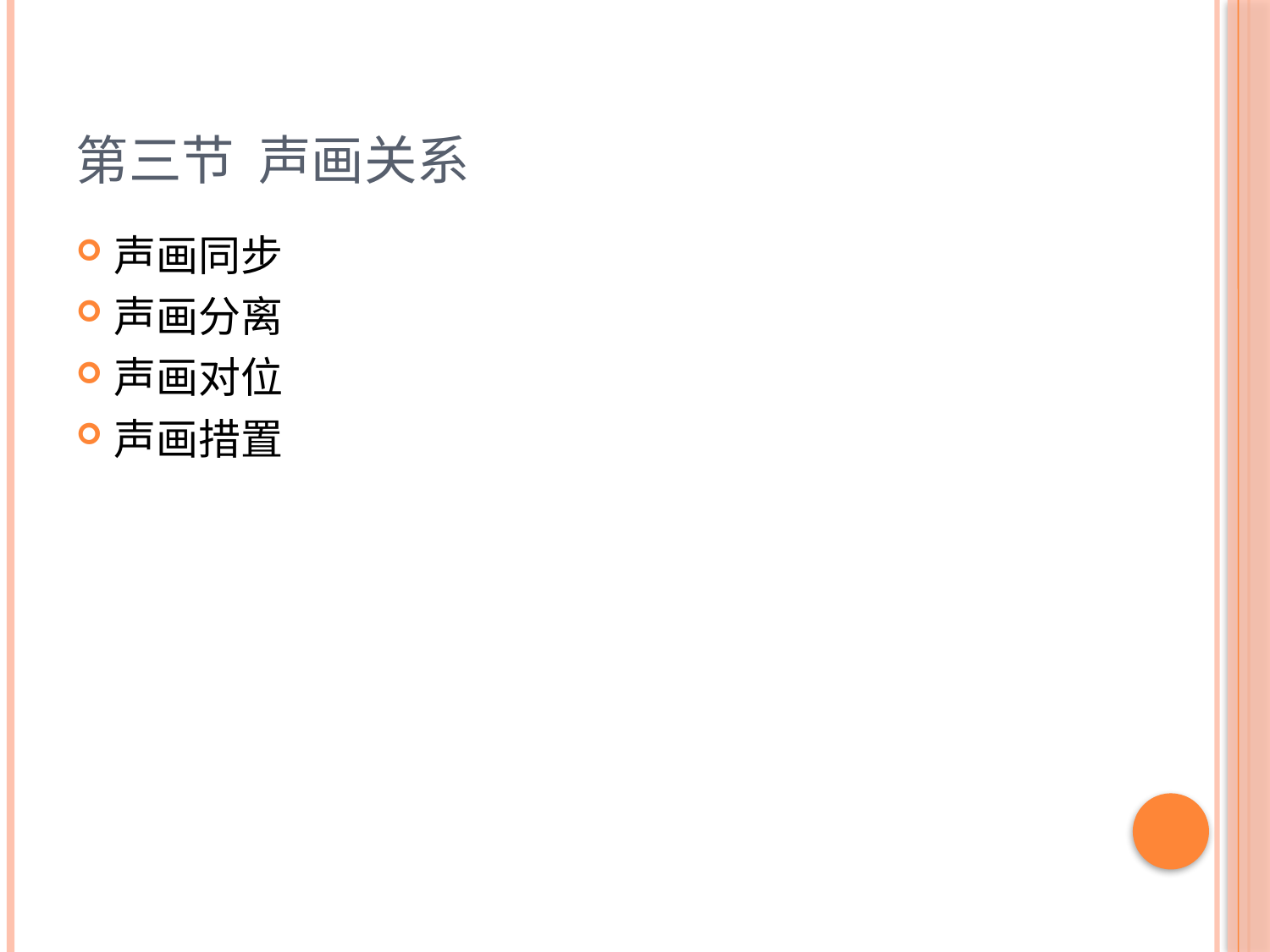

# 第三节  声画关系
声画同步
声画分离
声画对位
声画措置